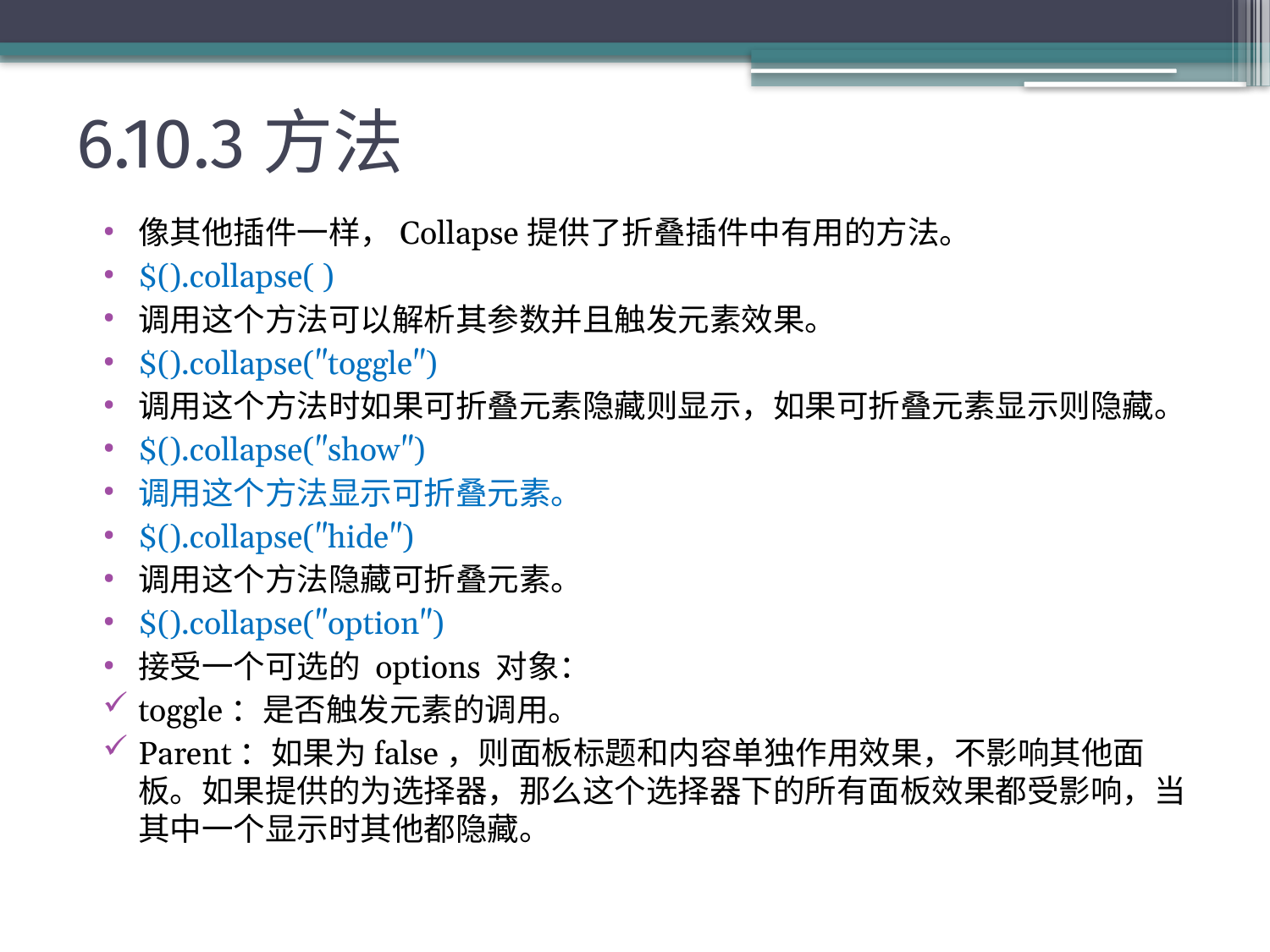

# 6.10.3方法
像其他插件一样，Collapse提供了折叠插件中有用的方法。
$().collapse( )
调用这个方法可以解析其参数并且触发元素效果。
$().collapse("toggle")
调用这个方法时如果可折叠元素隐藏则显示，如果可折叠元素显示则隐藏。
$().collapse("show")
调用这个方法显示可折叠元素。
$().collapse("hide")
调用这个方法隐藏可折叠元素。
$().collapse("option")
接受一个可选的 options 对象：
toggle：是否触发元素的调用。
Parent：如果为false，则面板标题和内容单独作用效果，不影响其他面板。如果提供的为选择器，那么这个选择器下的所有面板效果都受影响，当其中一个显示时其他都隐藏。